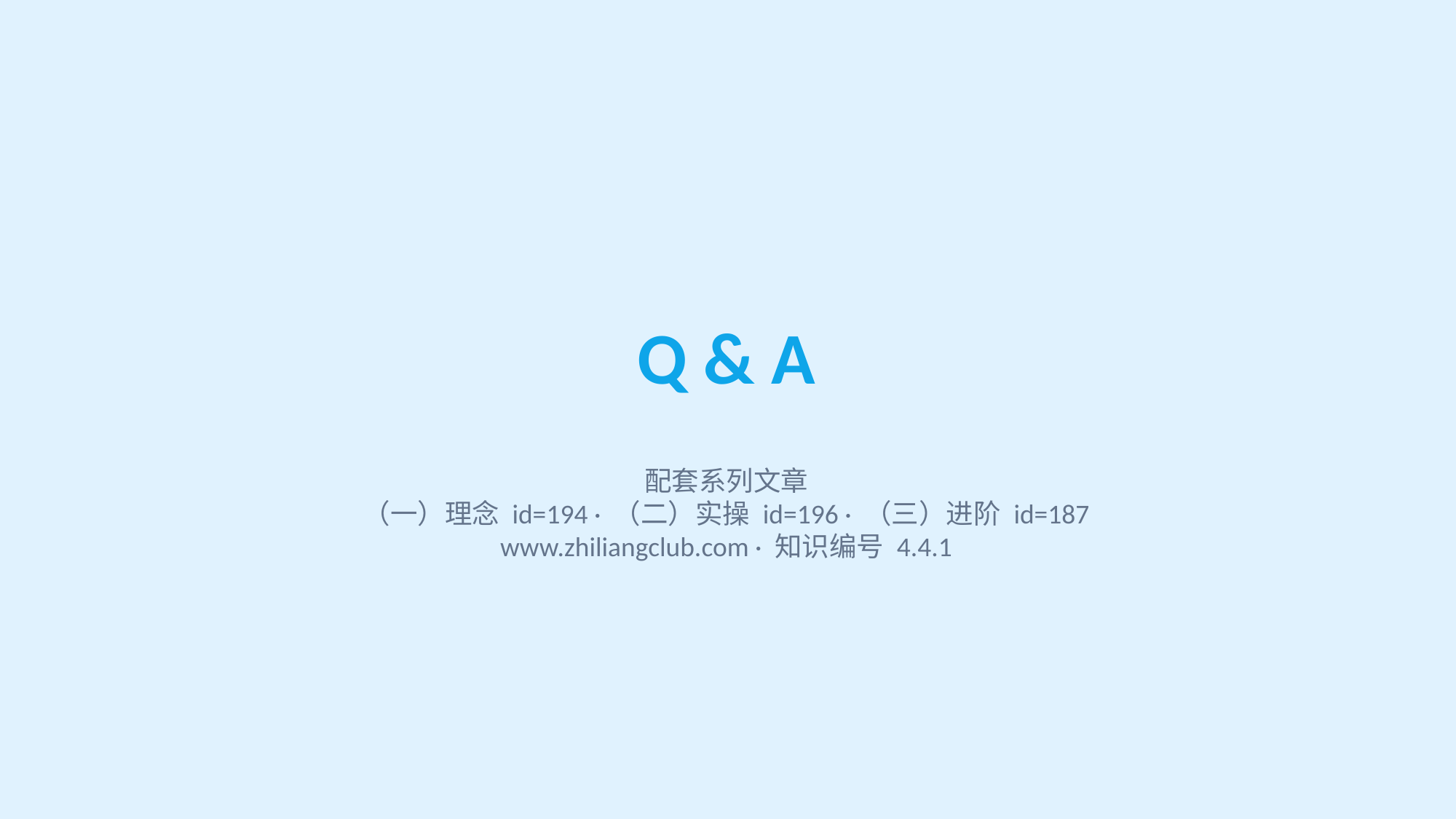

Q & A
配套系列文章
（一）理念 id=194 · （二）实操 id=196 · （三）进阶 id=187
www.zhiliangclub.com · 知识编号 4.4.1